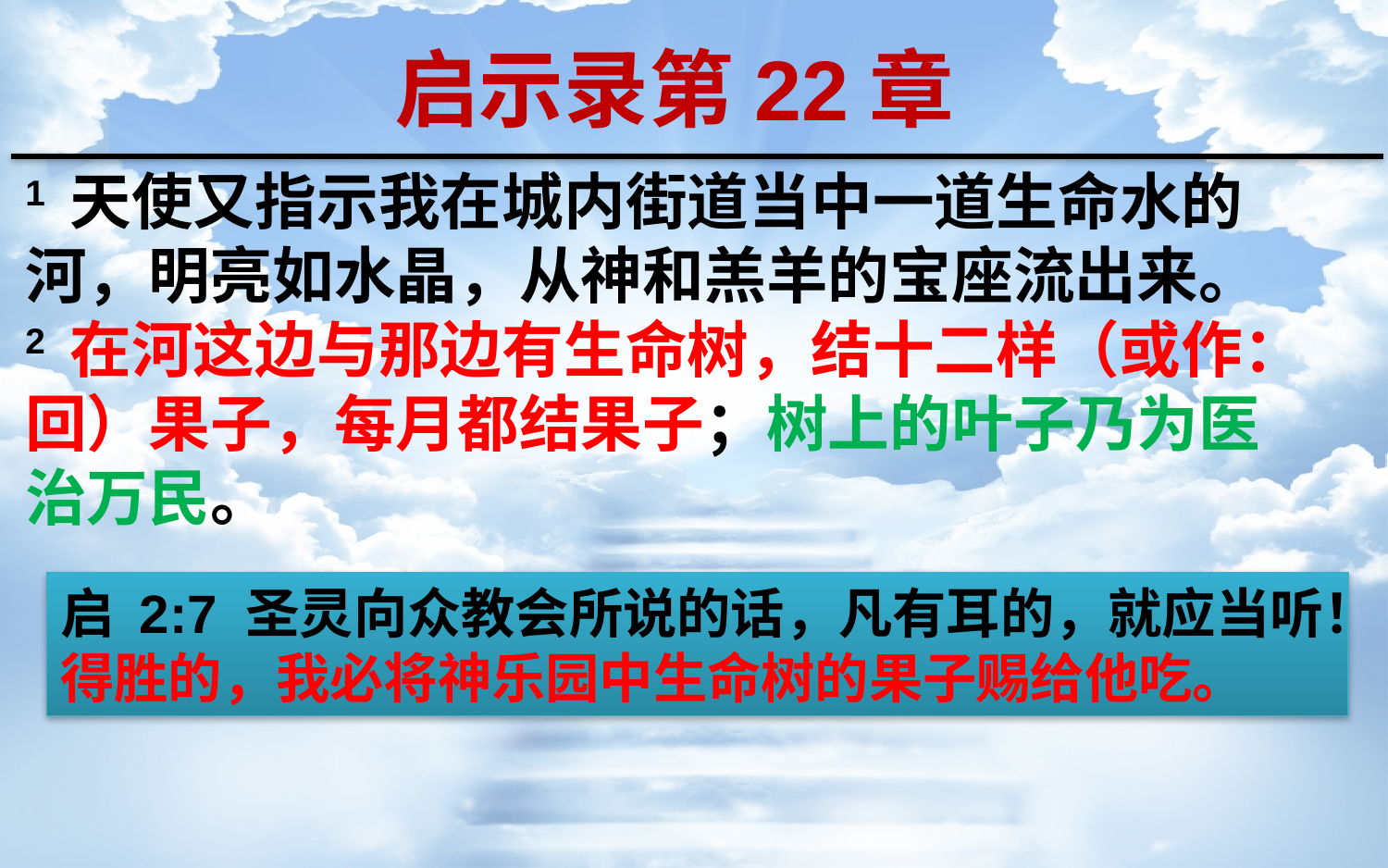

启示录第22章
1 天使又指示我在城内街道当中一道生命水的河，明亮如水晶，从神和羔羊的宝座流出来。
2 在河这边与那边有生命树，结十二样（或作：回）果子，每月都结果子；树上的叶子乃为医治万民。
启 2:7 圣灵向众教会所说的话，凡有耳的，就应当听！得胜的，我必将神乐园中生命树的果子赐给他吃。